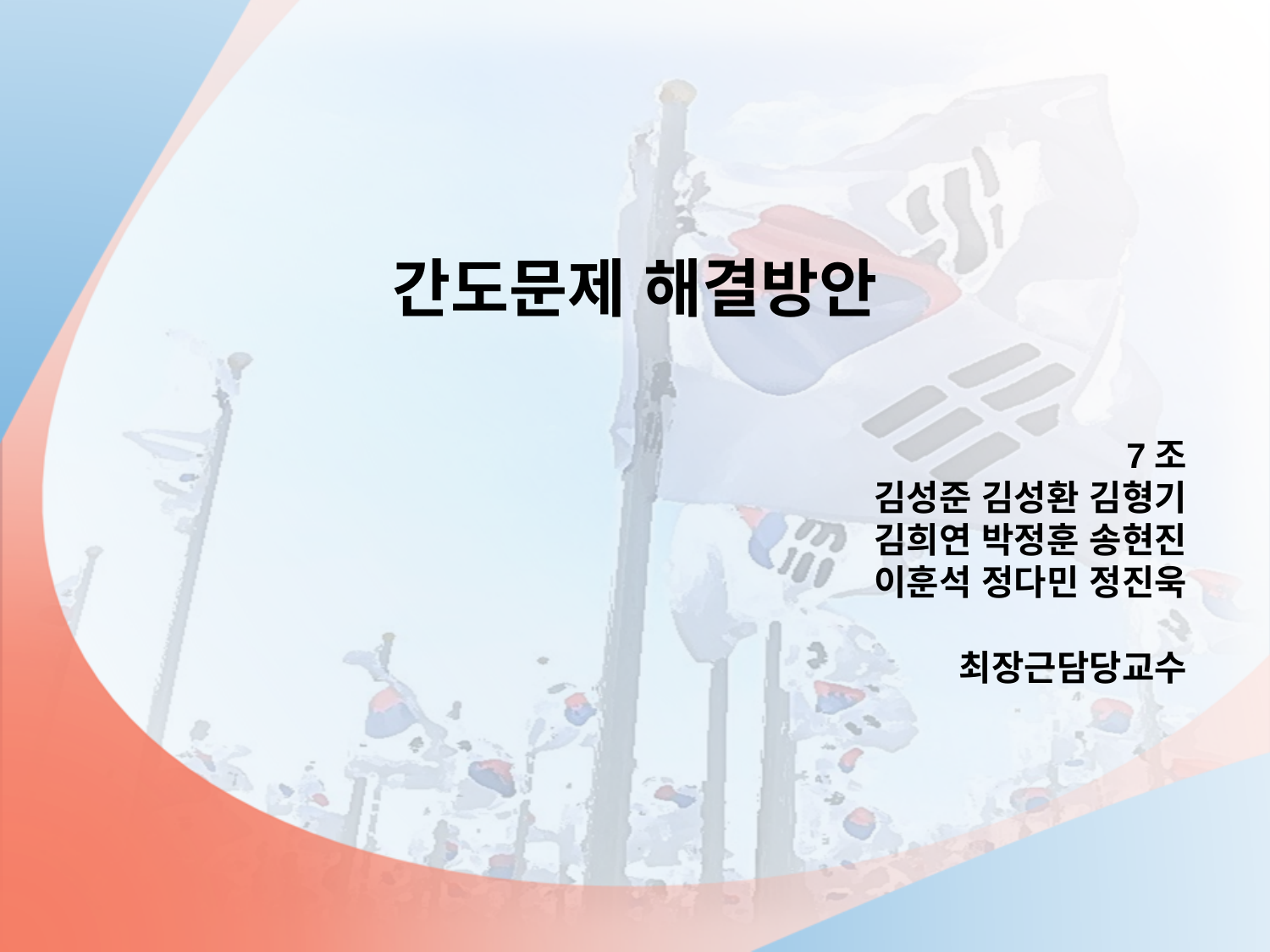

간도문제 해결방안
7조
김성준 김성환 김형기
김희연 박정훈 송현진
이훈석 정다민 정진욱

최장근담당교수